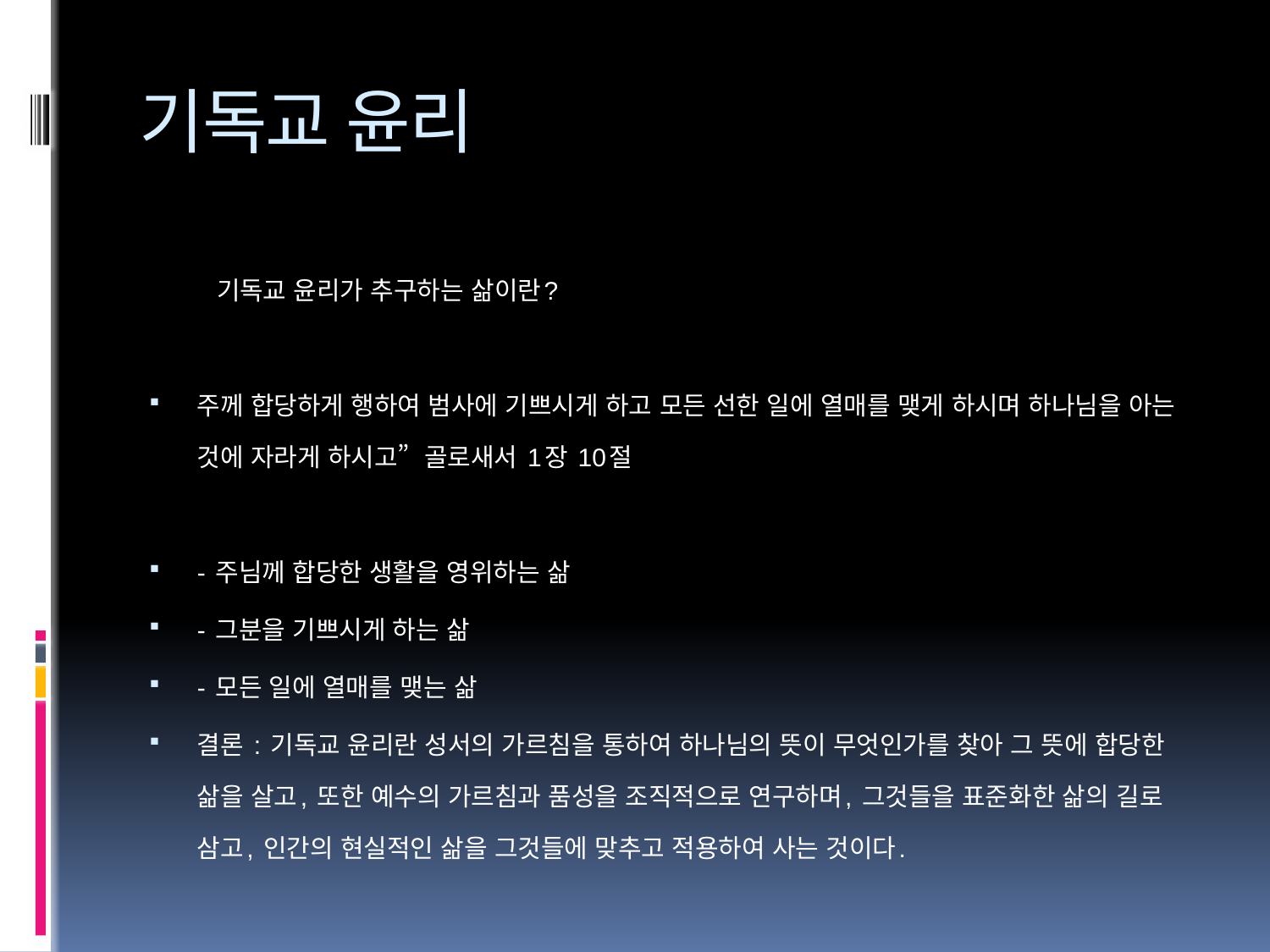

# 기독교 윤리
         기독교 윤리가 추구하는 삶이란?

주께 합당하게 행하여 범사에 기쁘시게 하고 모든 선한 일에 열매를 맺게 하시며 하나님을 아는 것에 자라게 하시고”  골로새서 1장 10절

- 주님께 합당한 생활을 영위하는 삶
- 그분을 기쁘시게 하는 삶
- 모든 일에 열매를 맺는 삶
결론 : 기독교 윤리란 성서의 가르침을 통하여 하나님의 뜻이 무엇인가를 찾아 그 뜻에 합당한 삶을 살고, 또한 예수의 가르침과 품성을 조직적으로 연구하며, 그것들을 표준화한 삶의 길로 삼고, 인간의 현실적인 삶을 그것들에 맞추고 적용하여 사는 것이다.